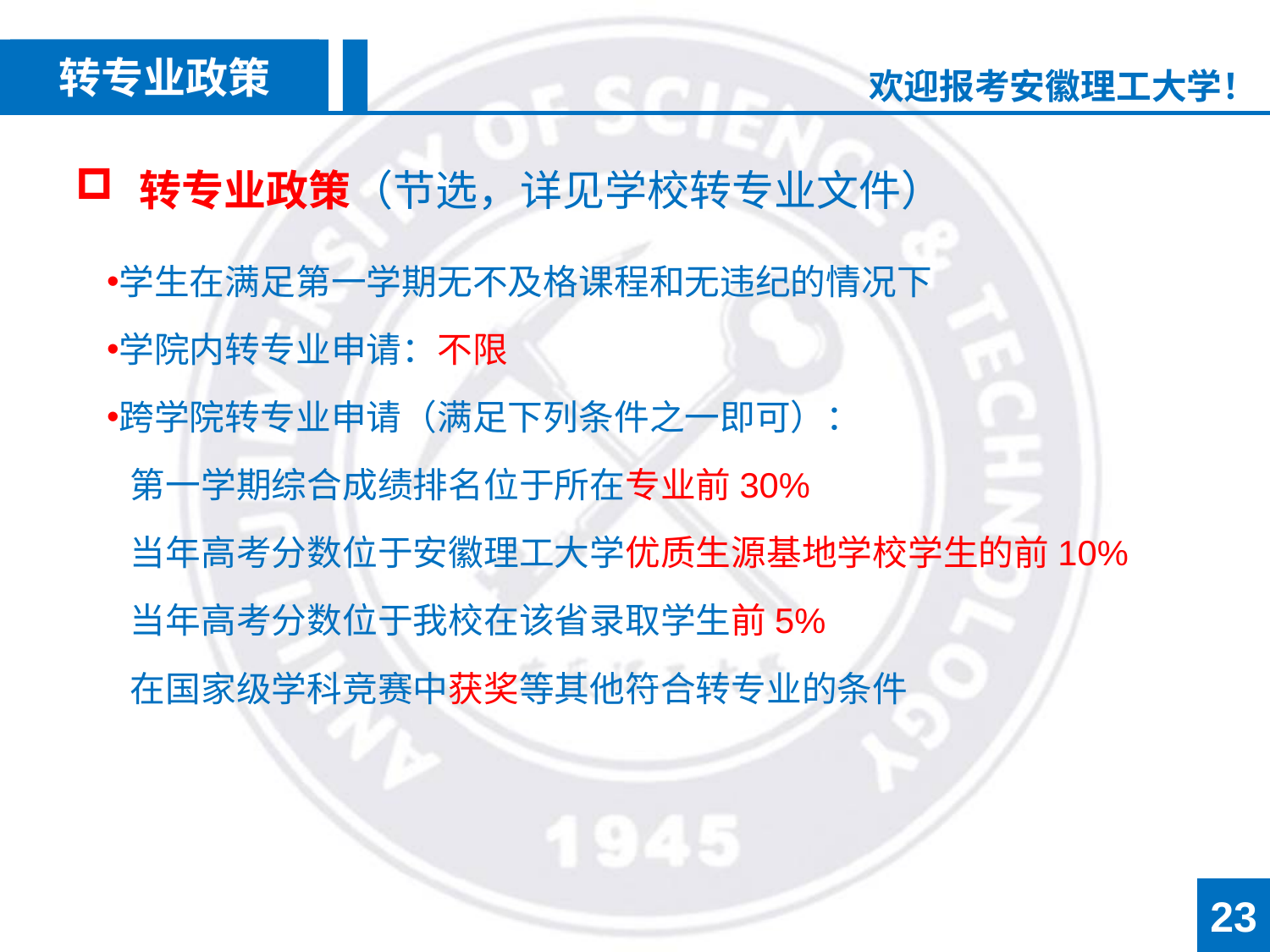

转专业政策

学生在满足第一学期无不及格课程和无违纪的情况下
学院内转专业申请：不限
跨学院转专业申请（满足下列条件之一即可）：
        第一学期综合成绩排名位于所在专业前30%
        当年高考分数位于安徽理工大学优质生源基地学校学生的前10%
        当年高考分数位于我校在该省录取学生前5%
        在国家级学科竞赛中获奖等其他符合转专业的条件

转专业政策（节选，详见学校转专业文件）
23